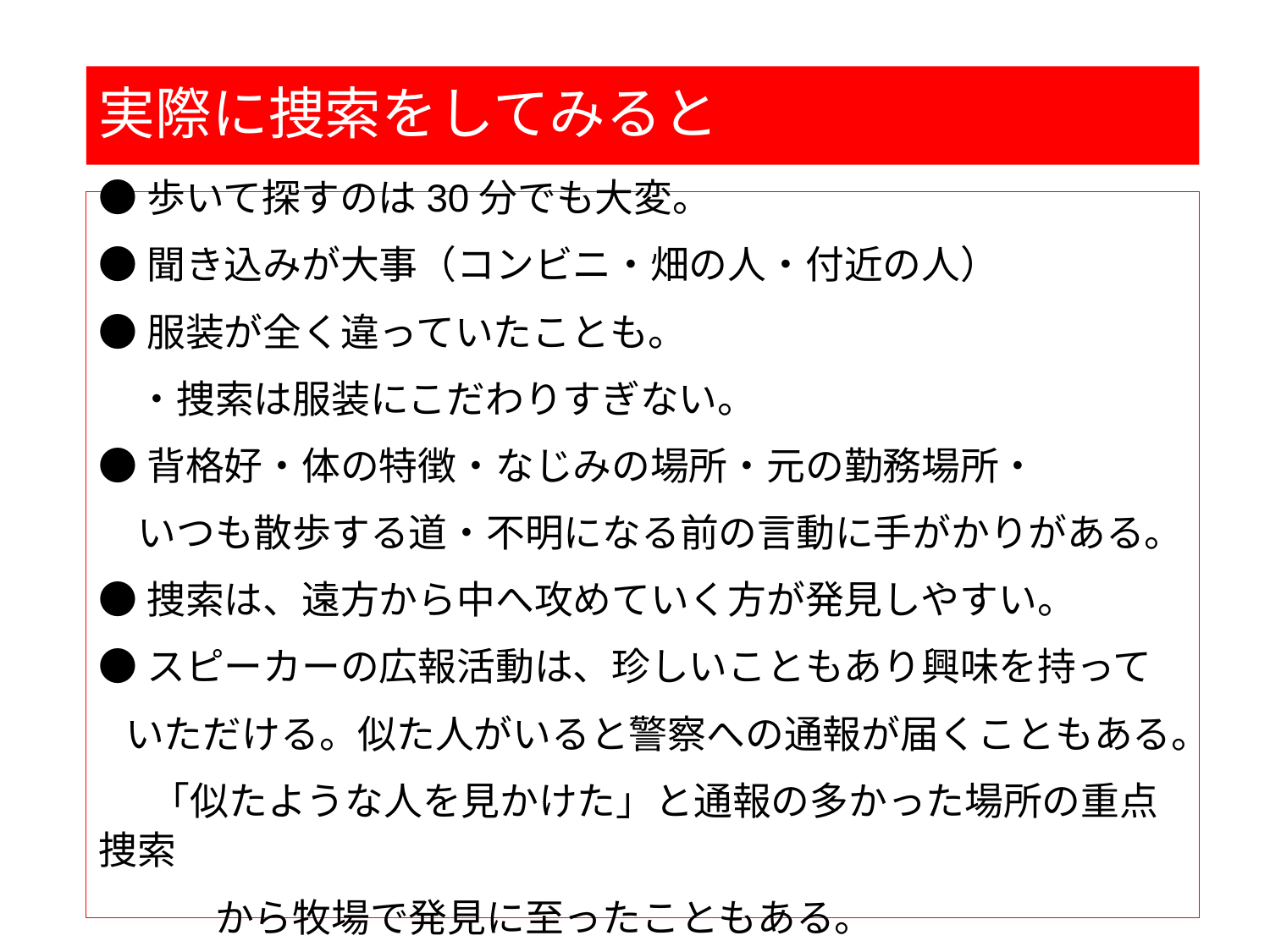

# 実際に捜索をしてみると
●歩いて探すのは30分でも大変。
●聞き込みが大事（コンビニ・畑の人・付近の人）
●服装が全く違っていたことも。
　・捜索は服装にこだわりすぎない。
●背格好・体の特徴・なじみの場所・元の勤務場所・
　いつも散歩する道・不明になる前の言動に手がかりがある。
●捜索は、遠方から中へ攻めていく方が発見しやすい。
●スピーカーの広報活動は、珍しいこともあり興味を持って
  いただける。似た人がいると警察への通報が届くこともある。
     「似たような人を見かけた」と通報の多かった場所の重点捜索
　　　から牧場で発見に至ったこともある。